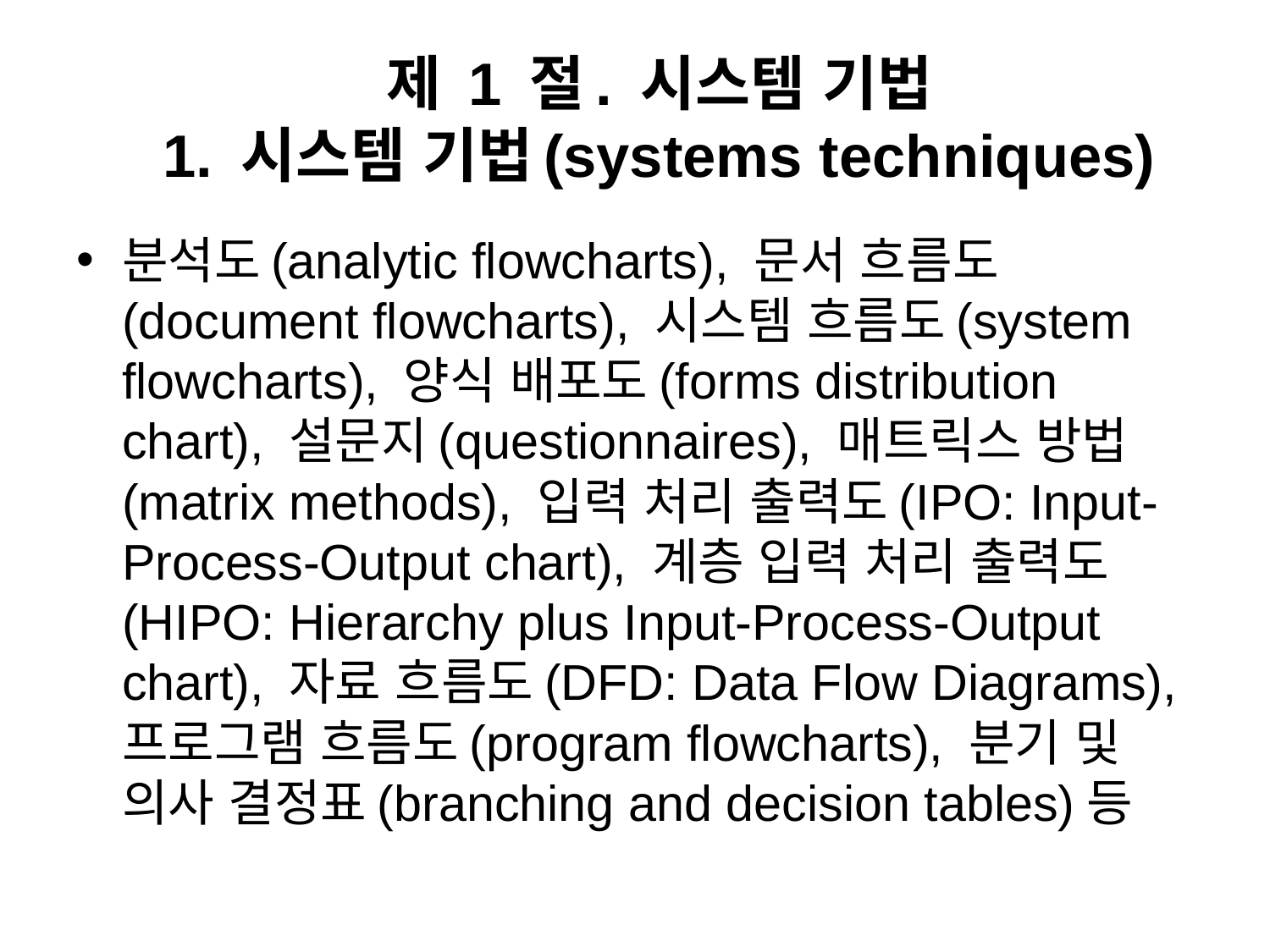

# 제 1 절. 시스템 기법 1. 시스템 기법(systems techniques)
분석도(analytic flowcharts), 문서 흐름도(document flowcharts), 시스템 흐름도(system flowcharts), 양식 배포도(forms distribution chart), 설문지(questionnaires), 매트릭스 방법(matrix methods), 입력 처리 출력도(IPO: Input- Process-Output chart), 계층 입력 처리 출력도(HIPO: Hierarchy plus Input-Process-Output chart), 자료 흐름도(DFD: Data Flow Diagrams), 프로그램 흐름도(program flowcharts), 분기 및 의사 결정표(branching and decision tables)등